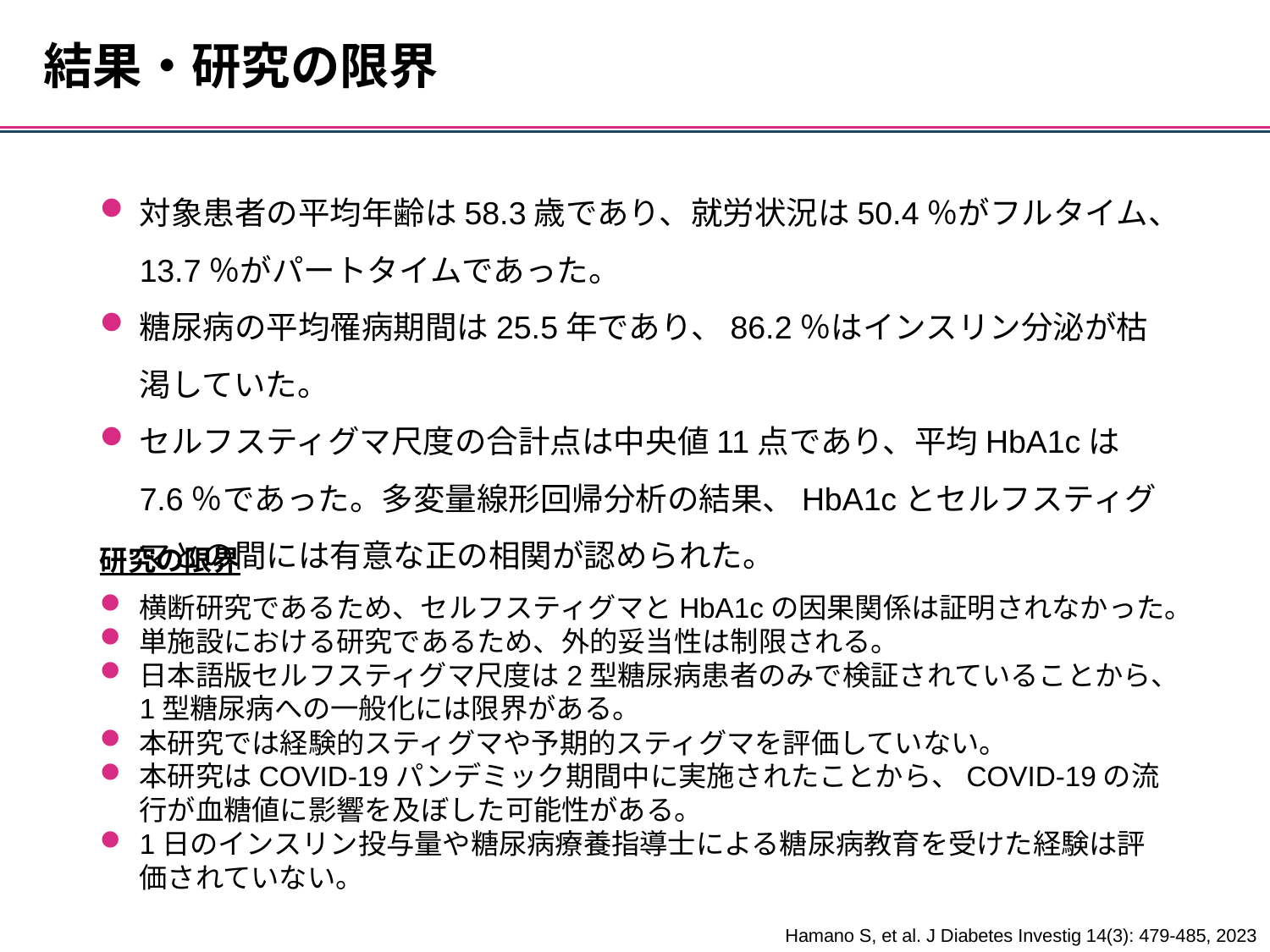

結果・研究の限界
対象患者の平均年齢は58.3歳であり、就労状況は50.4％がフルタイム、13.7％がパートタイムであった。
糖尿病の平均罹病期間は25.5年であり、86.2％はインスリン分泌が枯渇していた。
セルフスティグマ尺度の合計点は中央値11点であり、平均HbA1cは7.6％であった。多変量線形回帰分析の結果、HbA1cとセルフスティグマとの間には有意な正の相関が認められた。
研究の限界
横断研究であるため、セルフスティグマとHbA1cの因果関係は証明されなかった。
単施設における研究であるため、外的妥当性は制限される。
日本語版セルフスティグマ尺度は2型糖尿病患者のみで検証されていることから、1型糖尿病への一般化には限界がある。
本研究では経験的スティグマや予期的スティグマを評価していない。
本研究はCOVID-19パンデミック期間中に実施されたことから、COVID-19の流行が血糖値に影響を及ぼした可能性がある。
1日のインスリン投与量や糖尿病療養指導士による糖尿病教育を受けた経験は評価されていない。
Hamano S, et al. J Diabetes Investig 14(3): 479-485, 2023